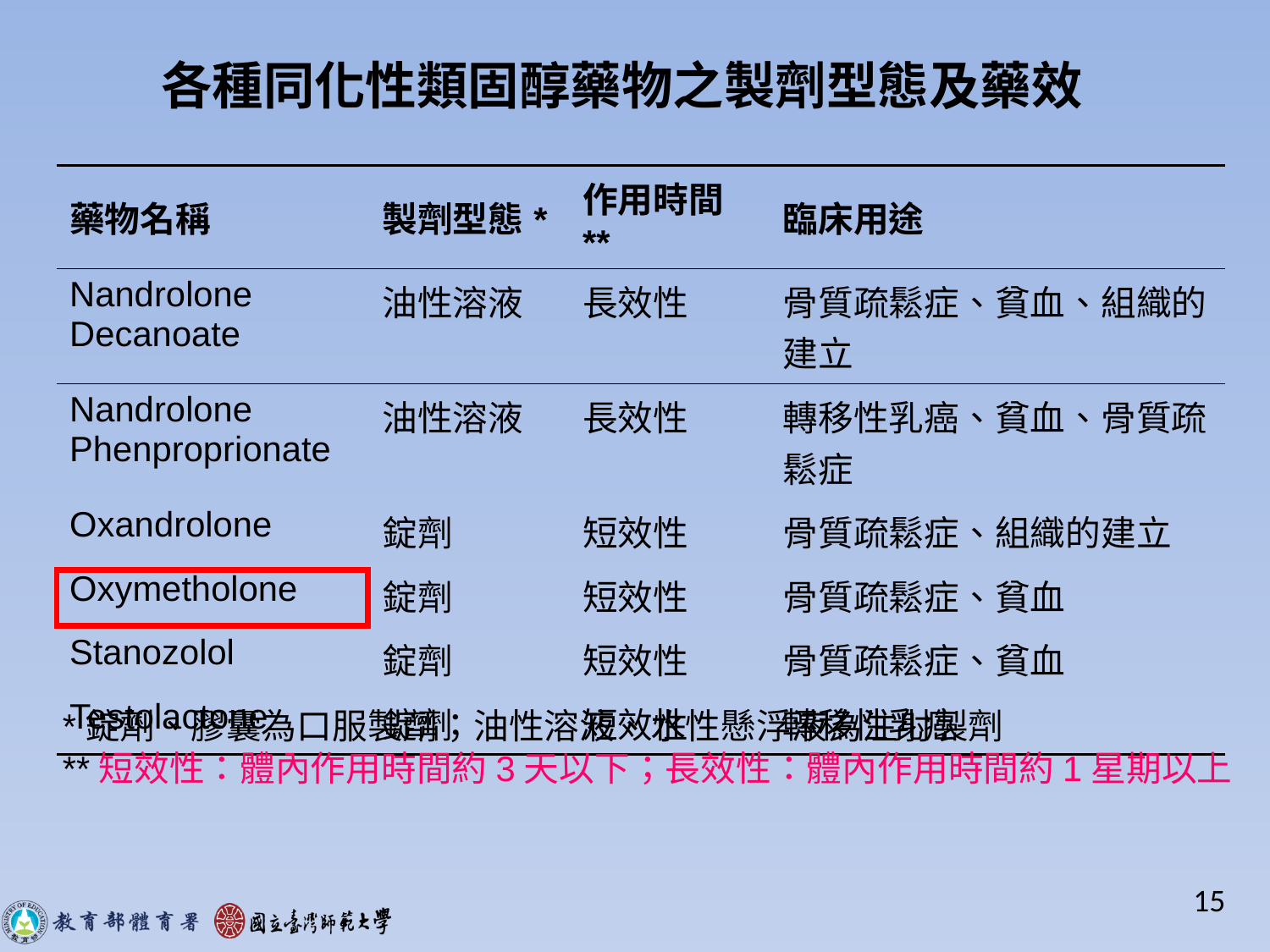

各種同化性類固醇藥物之製劑型態及藥效
| 藥物名稱 | 製劑型態\* | 作用時間\*\* | 臨床用途 |
| --- | --- | --- | --- |
| Nandrolone Decanoate | 油性溶液 | 長效性 | 骨質疏鬆症、貧血、組織的建立 |
| Nandrolone Phenproprionate | 油性溶液 | 長效性 | 轉移性乳癌、貧血、骨質疏鬆症 |
| Oxandrolone | 錠劑 | 短效性 | 骨質疏鬆症、組織的建立 |
| Oxymetholone | 錠劑 | 短效性 | 骨質疏鬆症、貧血 |
| Stanozolol | 錠劑 | 短效性 | 骨質疏鬆症、貧血 |
| Testolactone | 錠劑 | 短效性 | 轉移性乳癌 |

*錠劑、膠囊為口服製劑；油性溶液、水性懸浮液為注射製劑
**短效性：體內作用時間約3天以下；長效性：體內作用時間約1星期以上
15